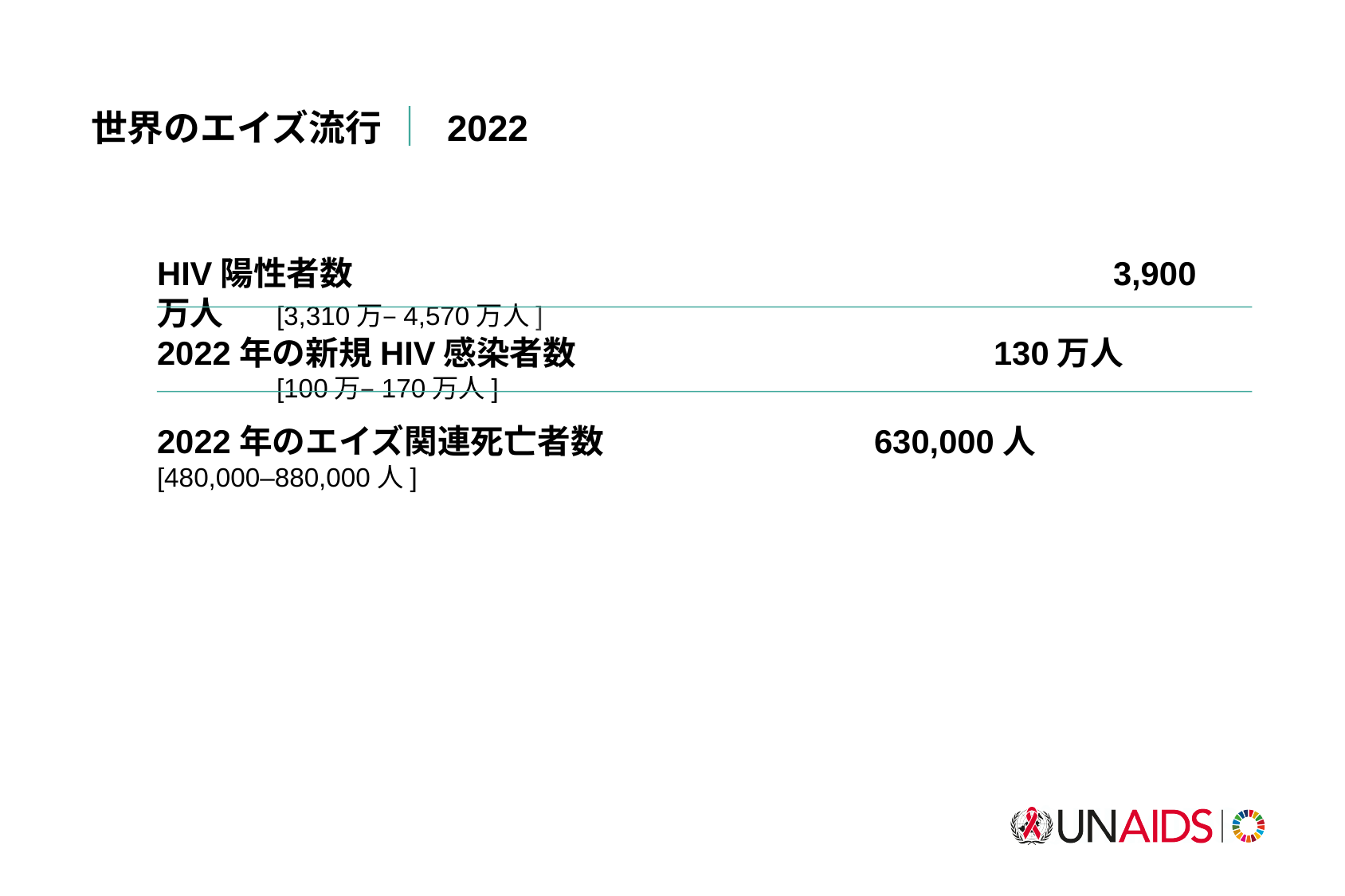

世界のエイズ流行 ｜ 2022
HIV陽性者数							3,900万人 	[3,310万–4,570万人]

2022年の新規HIV感染者数				130万人	[100万–170万人]

2022年のエイズ関連死亡者数			630,000人 	[480,000–880,000人]